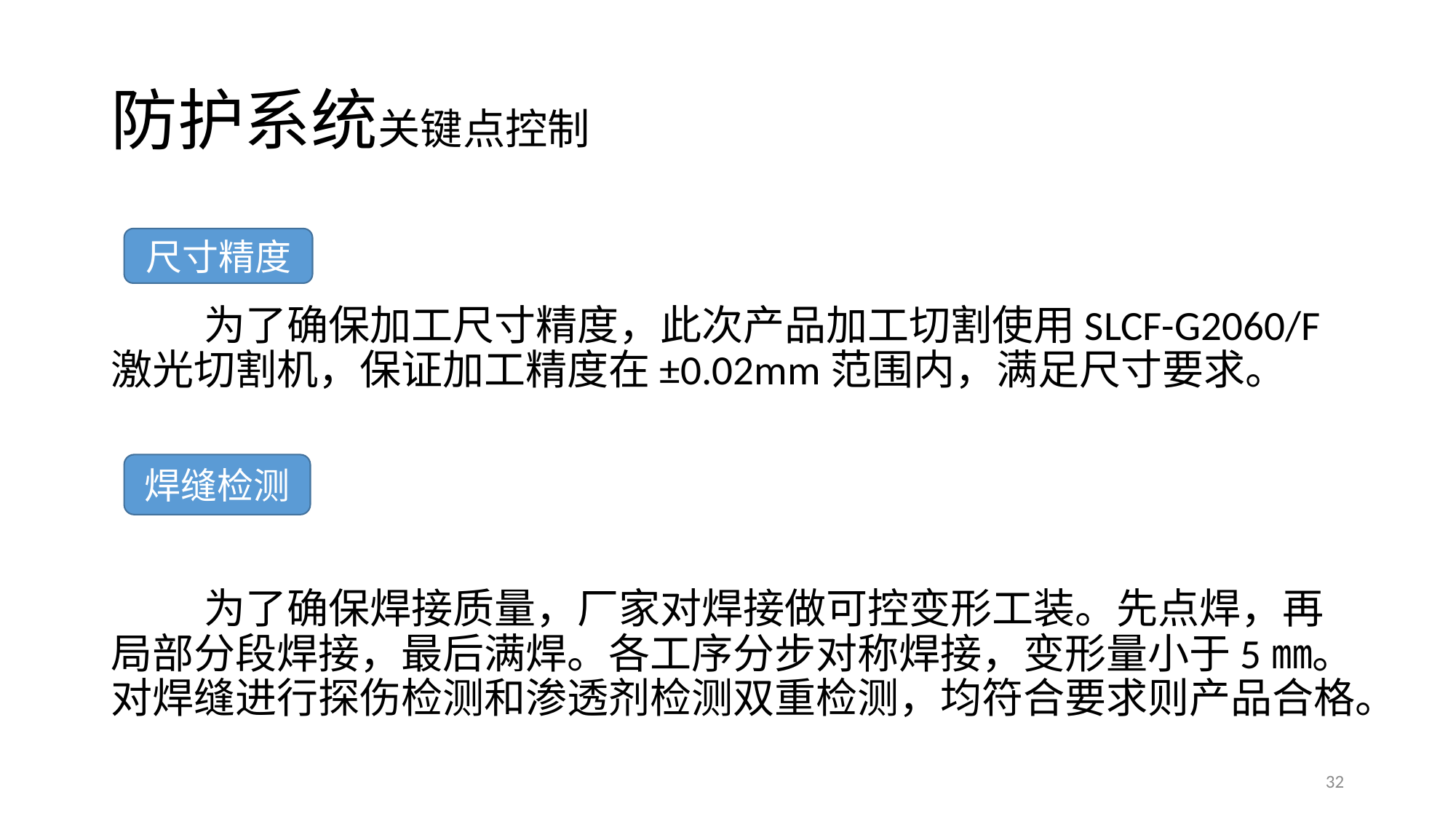

# 防护系统关键点控制

         为了确保加工尺寸精度，此次产品加工切割使用SLCF-G2060/F激光切割机，保证加工精度在±0.02mm范围内，满足尺寸要求。

         为了确保焊接质量，厂家对焊接做可控变形工装。先点焊，再局部分段焊接，最后满焊。各工序分步对称焊接，变形量小于5㎜。对焊缝进行探伤检测和渗透剂检测双重检测，均符合要求则产品合格。

尺寸精度
焊缝检测
32